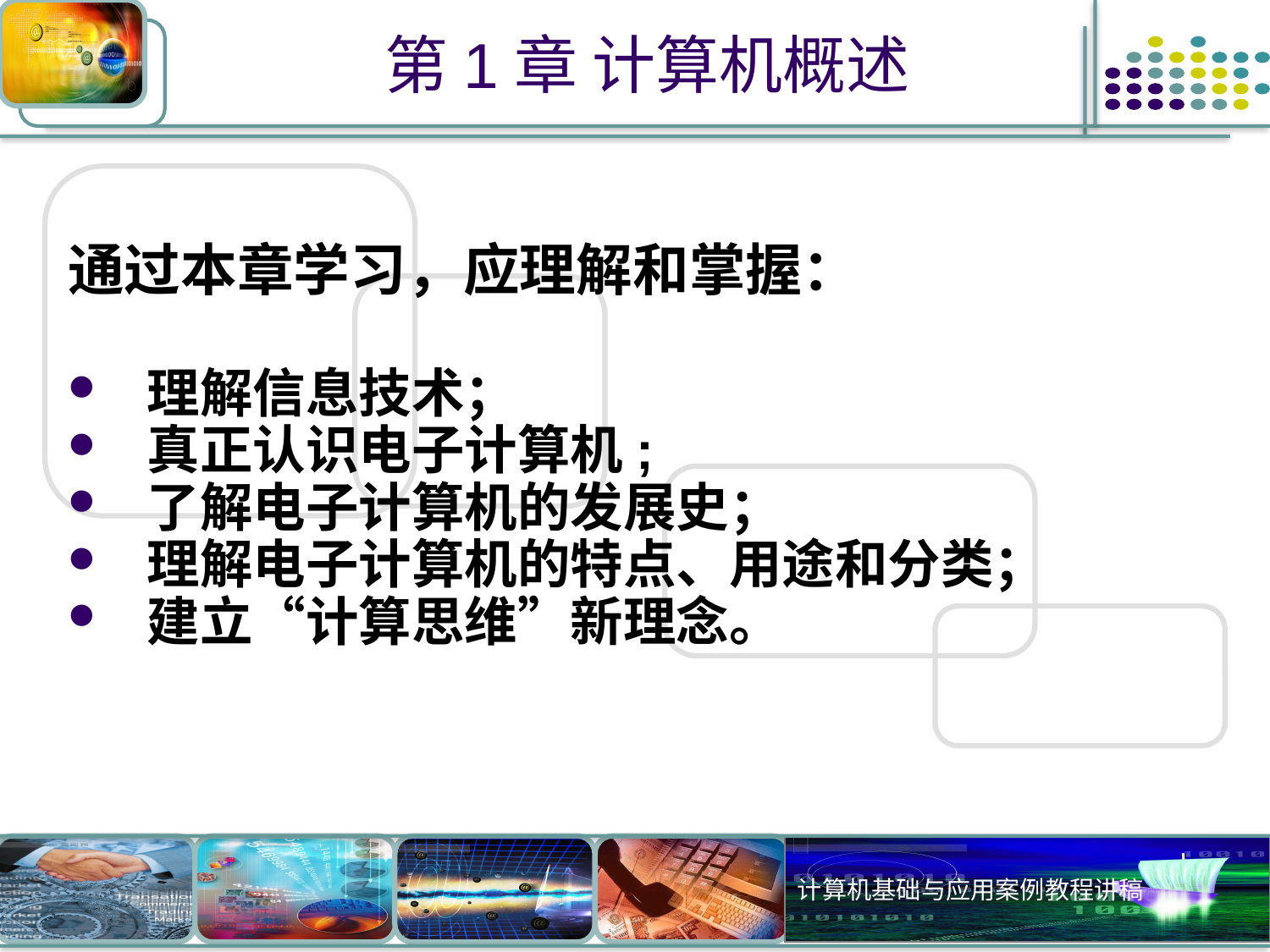

# 第1章 计算机概述
通过本章学习，应理解和掌握：
理解信息技术；
真正认识电子计算机;
了解电子计算机的发展史；
理解电子计算机的特点、用途和分类；
建立“计算思维”新理念。